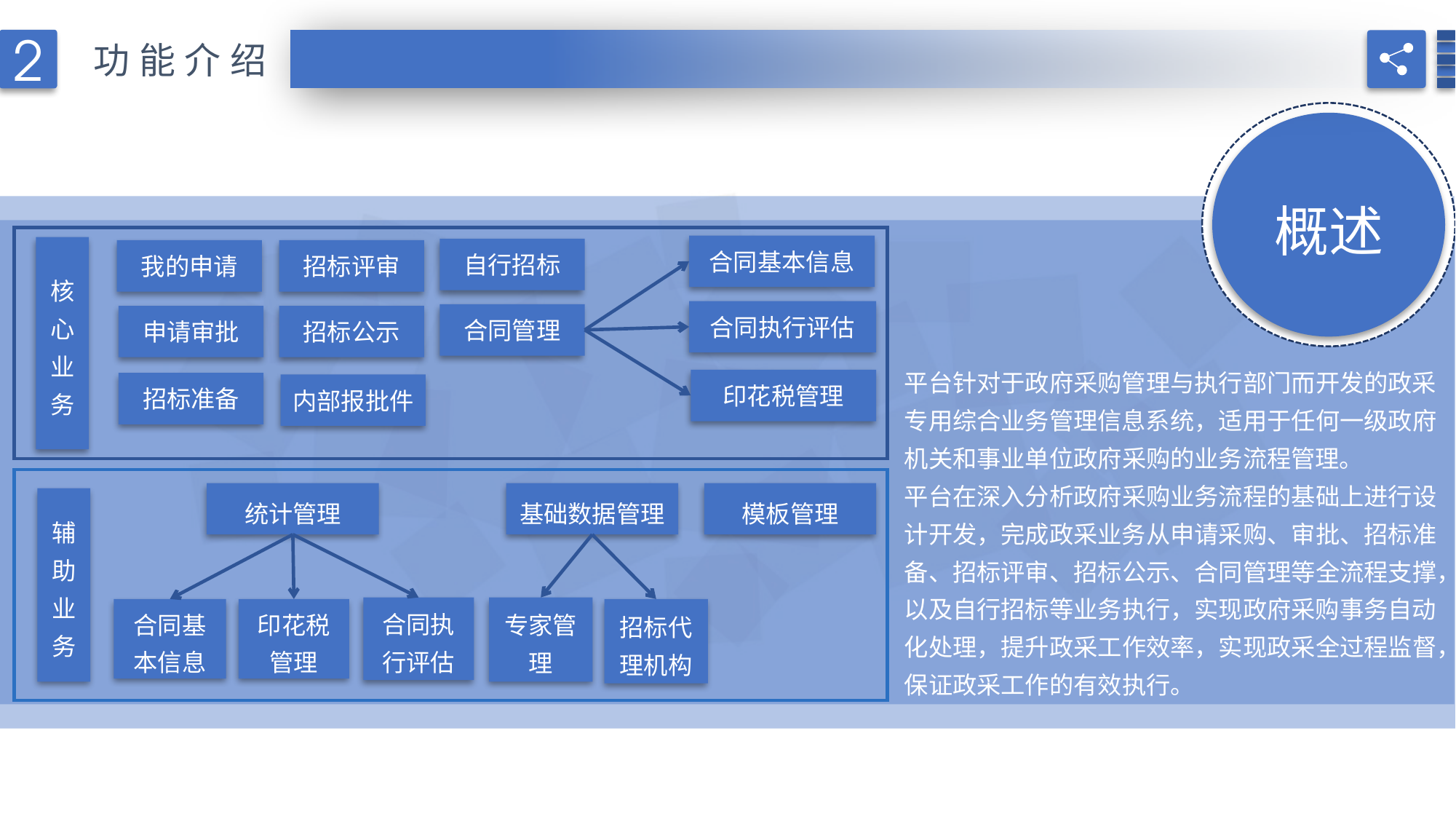

2

功能介绍

概述

合同基本信息
核心业务
自行招标
我的申请
招标评审
合同执行评估
合同管理
申请审批
招标公示
平台针对于政府采购管理与执行部门而开发的政采专用综合业务管理信息系统，适用于任何一级政府机关和事业单位政府采购的业务流程管理。
平台在深入分析政府采购业务流程的基础上进行设计开发，完成政采业务从申请采购、审批、招标准备、招标评审、招标公示、合同管理等全流程支撑，以及自行招标等业务执行，实现政府采购事务自动化处理，提升政采工作效率，实现政采全过程监督，保证政采工作的有效执行。
印花税管理
招标准备
内部报批件

统计管理
基础数据管理
模板管理
辅助业务
合同执
行评估
专家管理
合同基
本信息
印花税
管理
招标代理机构